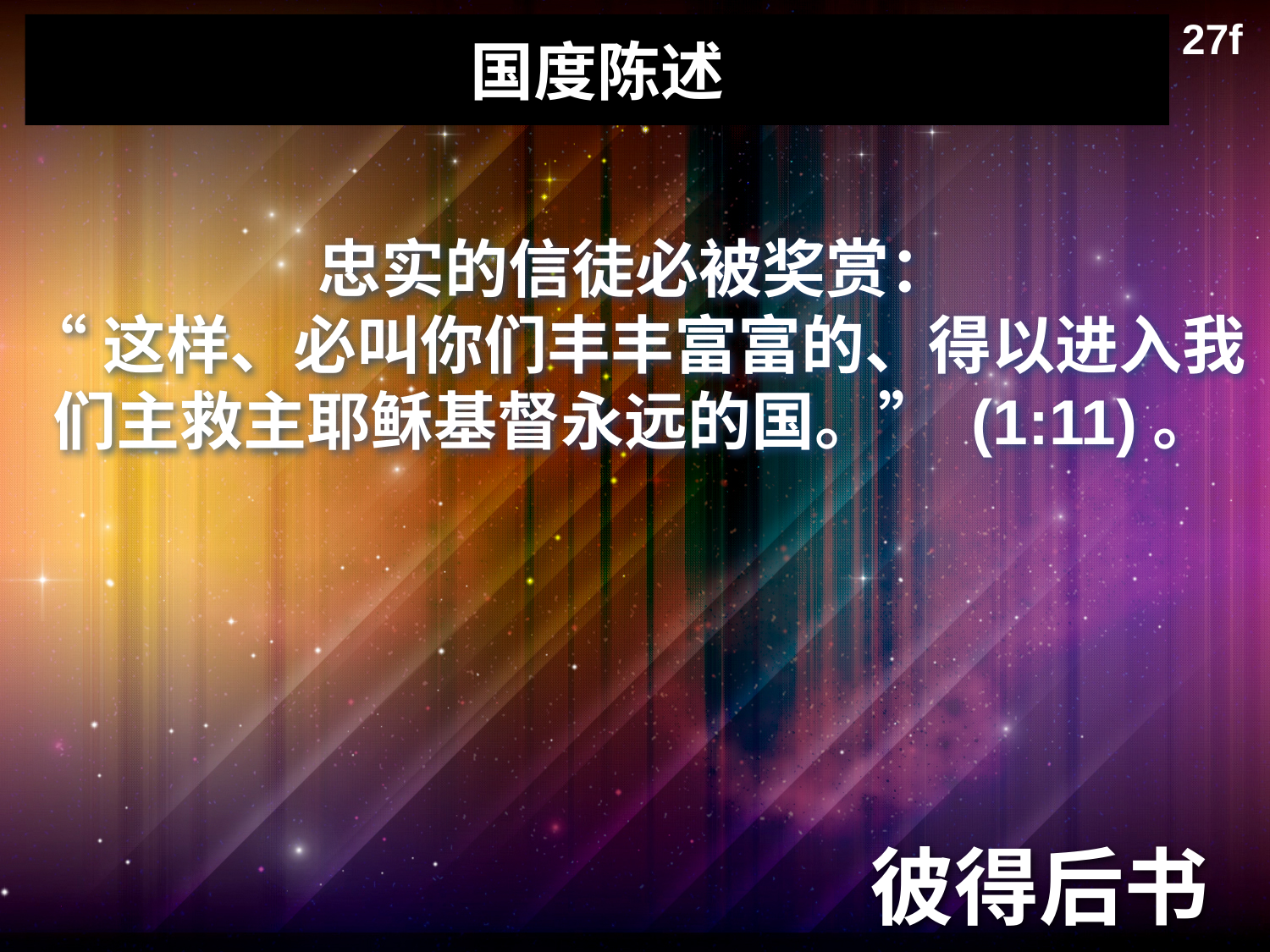

27f
# 国度陈述

忠实的信徒必被奖赏：
“这样、必叫你们丰丰富富的、得以进入我们主救主耶稣基督永远的国。” (1:11)。
彼得后书